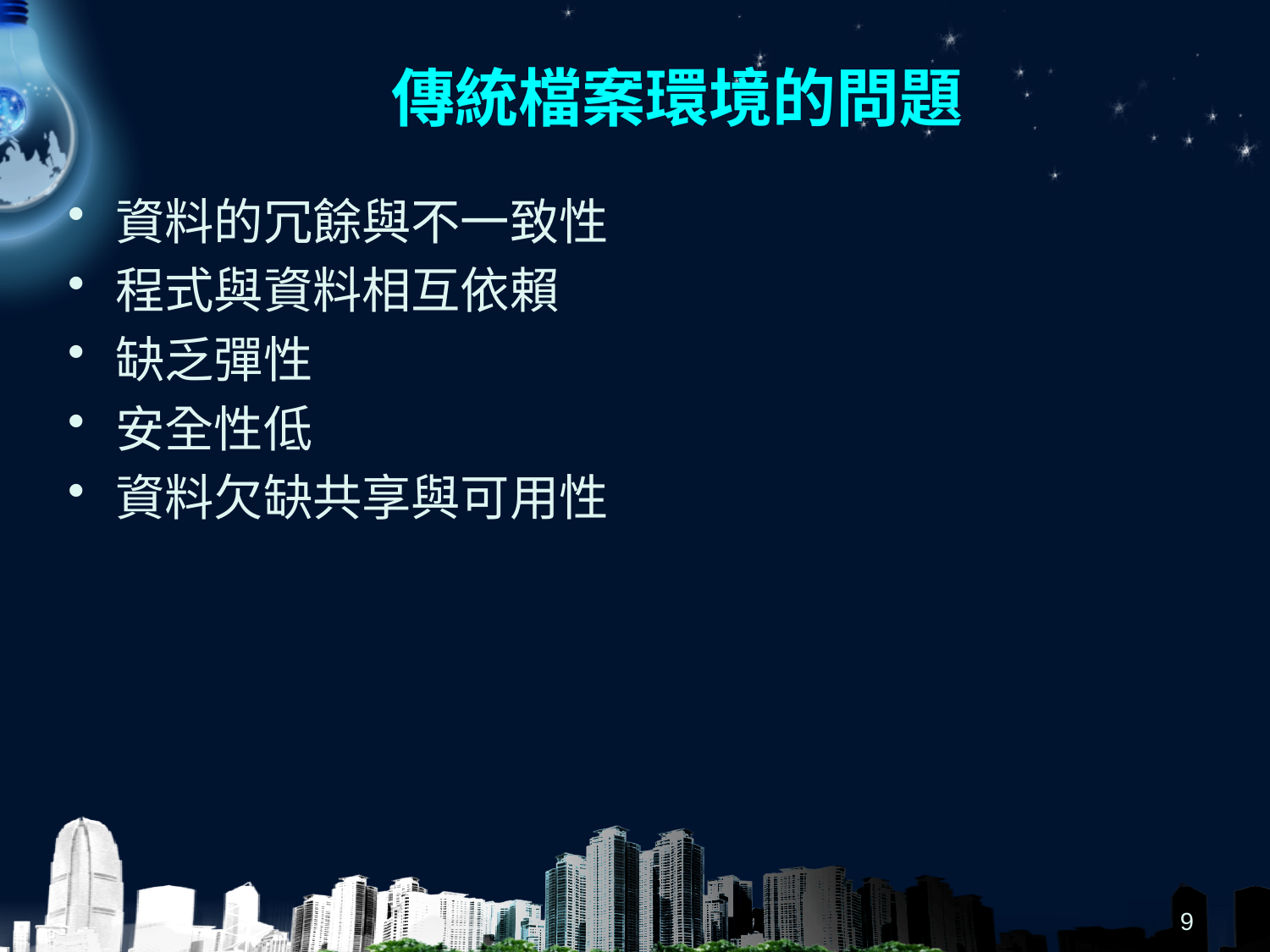

# 傳統檔案環境的問題
資料的冗餘與不一致性
程式與資料相互依賴
缺乏彈性
安全性低
資料欠缺共享與可用性
9